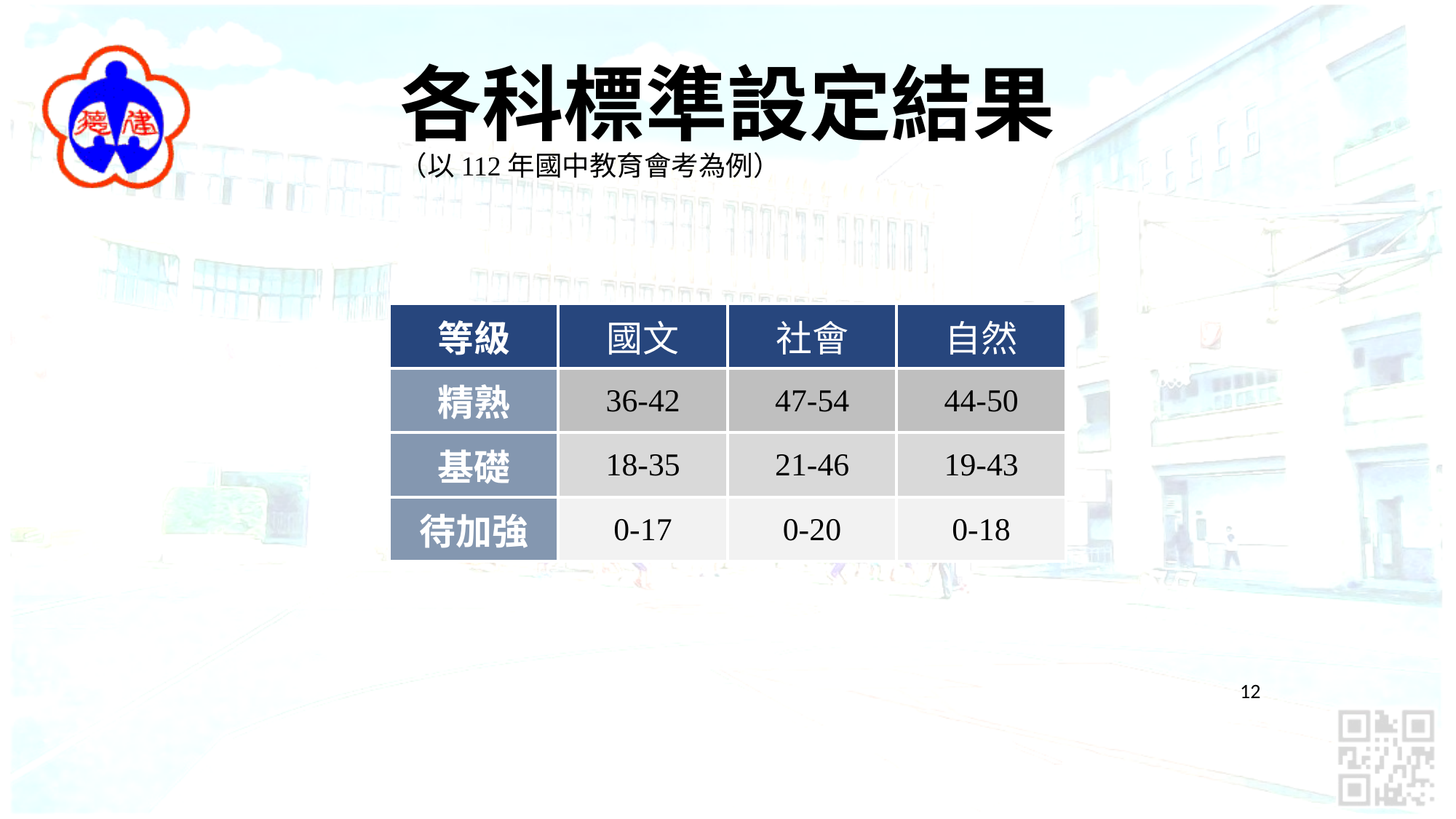

# 各科標準設定結果 （以112年國中教育會考為例）
| 等級 | 國文 | 社會 | 自然 |
| --- | --- | --- | --- |
| 精熟 | 36-42 | 47-54 | 44-50 |
| 基礎 | 18-35 | 21-46 | 19-43 |
| 待加強 | 0-17 | 0-20 | 0-18 |
12